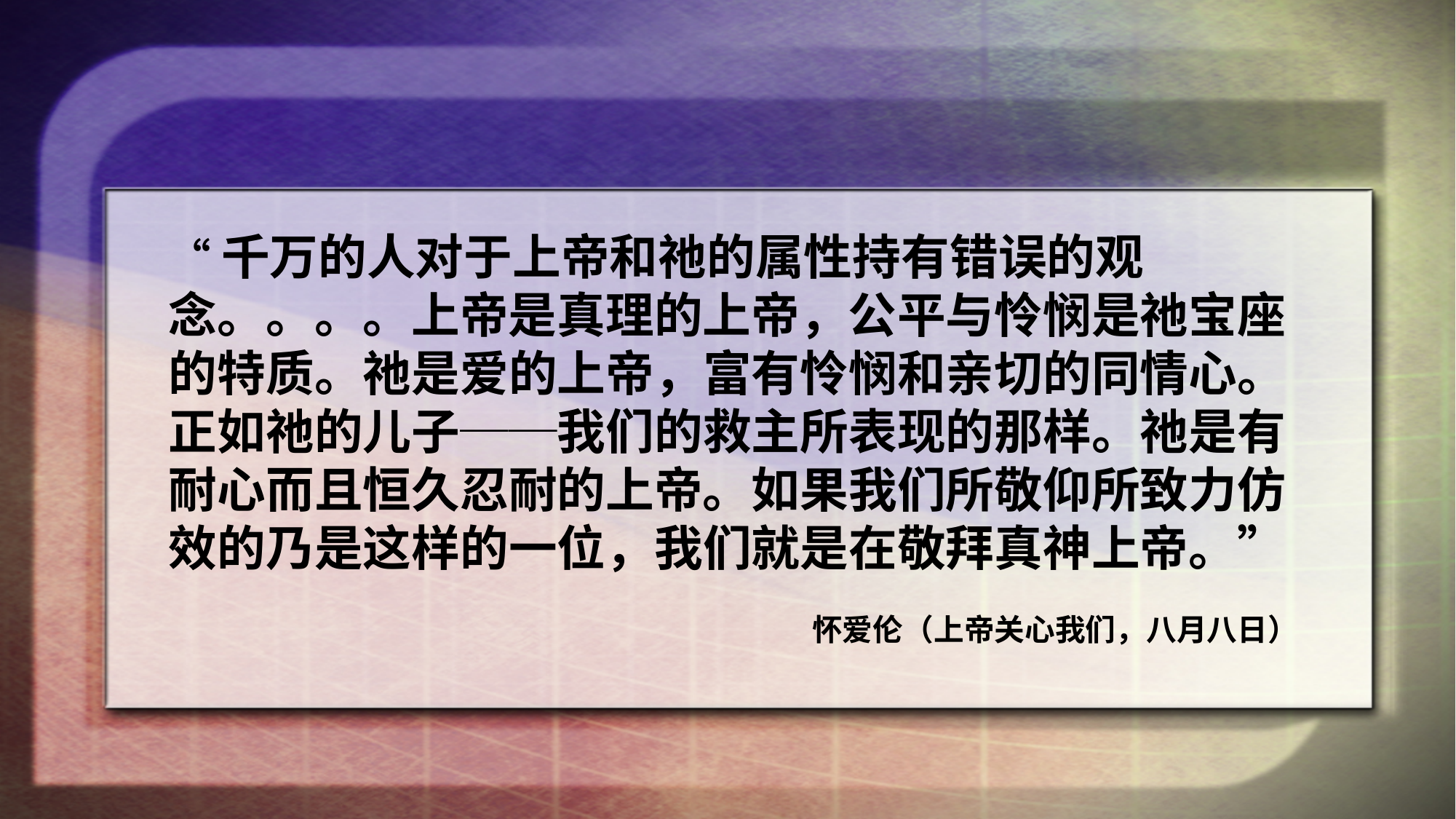

“千万的人对于上帝和祂的属性持有错误的观念。。。。上帝是真理的上帝，公平与怜悯是祂宝座的特质。祂是爱的上帝，富有怜悯和亲切的同情心。正如祂的儿子──我们的救主所表现的那样。祂是有耐心而且恒久忍耐的上帝。如果我们所敬仰所致力仿效的乃是这样的一位，我们就是在敬拜真神上帝。”
怀爱伦（上帝关心我们，八月八日）